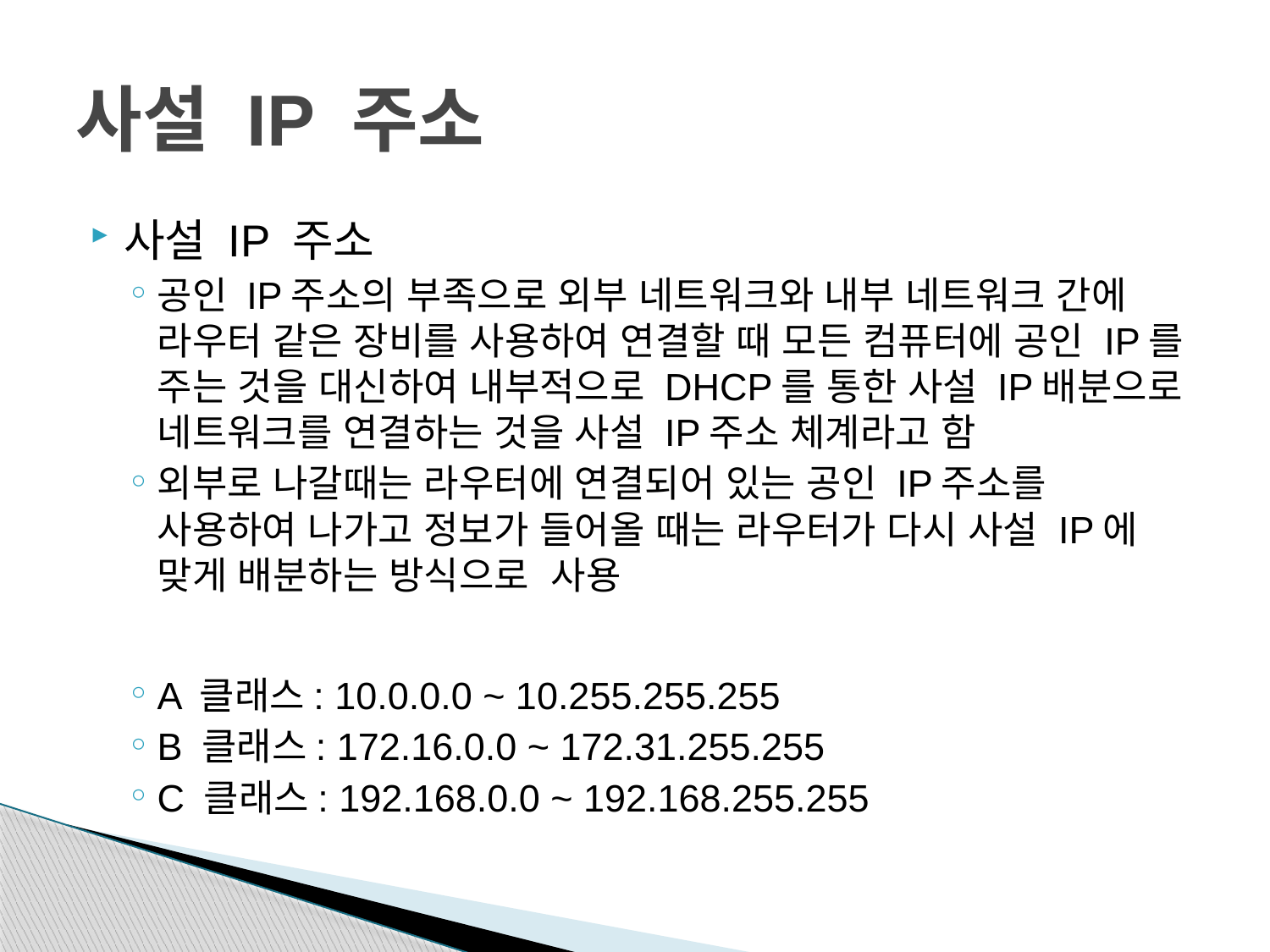

# 사설 IP 주소
사설 IP 주소
공인 IP주소의 부족으로 외부 네트워크와 내부 네트워크 간에 라우터 같은 장비를 사용하여 연결할 때 모든 컴퓨터에 공인 IP를 주는 것을 대신하여 내부적으로 DHCP를 통한 사설 IP배분으로 네트워크를 연결하는 것을 사설 IP주소 체계라고 함
외부로 나갈때는 라우터에 연결되어 있는 공인 IP주소를 사용하여 나가고 정보가 들어올 때는 라우터가 다시 사설 IP에 맞게 배분하는 방식으로  사용

A 클래스: 10.0.0.0 ~ 10.255.255.255
B 클래스: 172.16.0.0 ~ 172.31.255.255
C 클래스: 192.168.0.0 ~ 192.168.255.255